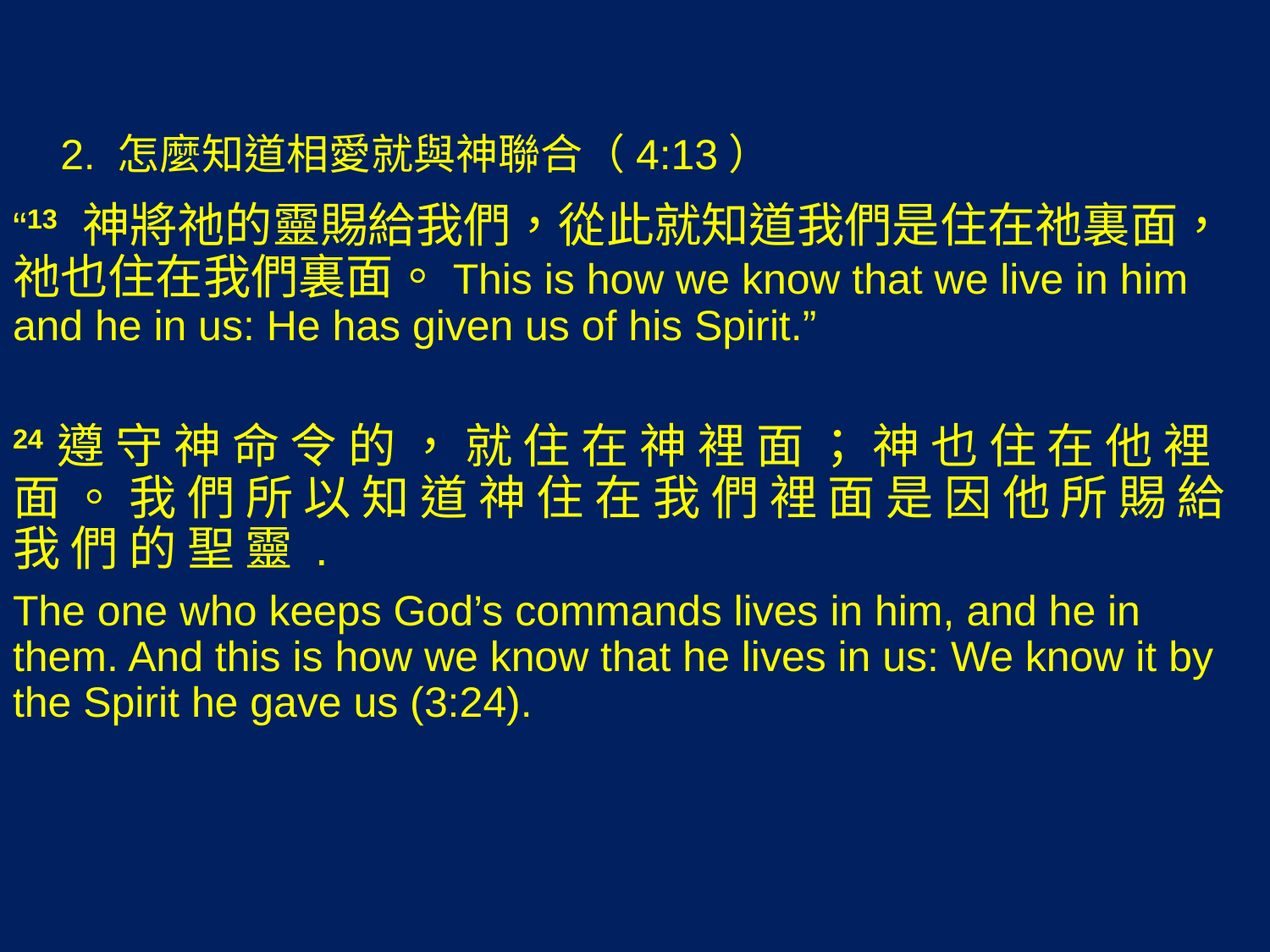

2. 怎麼知道相愛就與神聯合（4:13）
“13 神將祂的靈賜給我們，從此就知道我們是住在祂裏面，祂也住在我們裏面。This is how we know that we live in him and he in us: He has given us of his Spirit.”

24 遵 守 神 命 令 的 ， 就 住 在 神 裡 面 ； 神 也 住 在 他 裡 面 。 我 們 所 以 知 道 神 住 在 我 們 裡 面 是 因 他 所 賜 給 我 們 的 聖 靈 .
The one who keeps God’s commands lives in him, and he in them. And this is how we know that he lives in us: We know it by the Spirit he gave us (3:24).